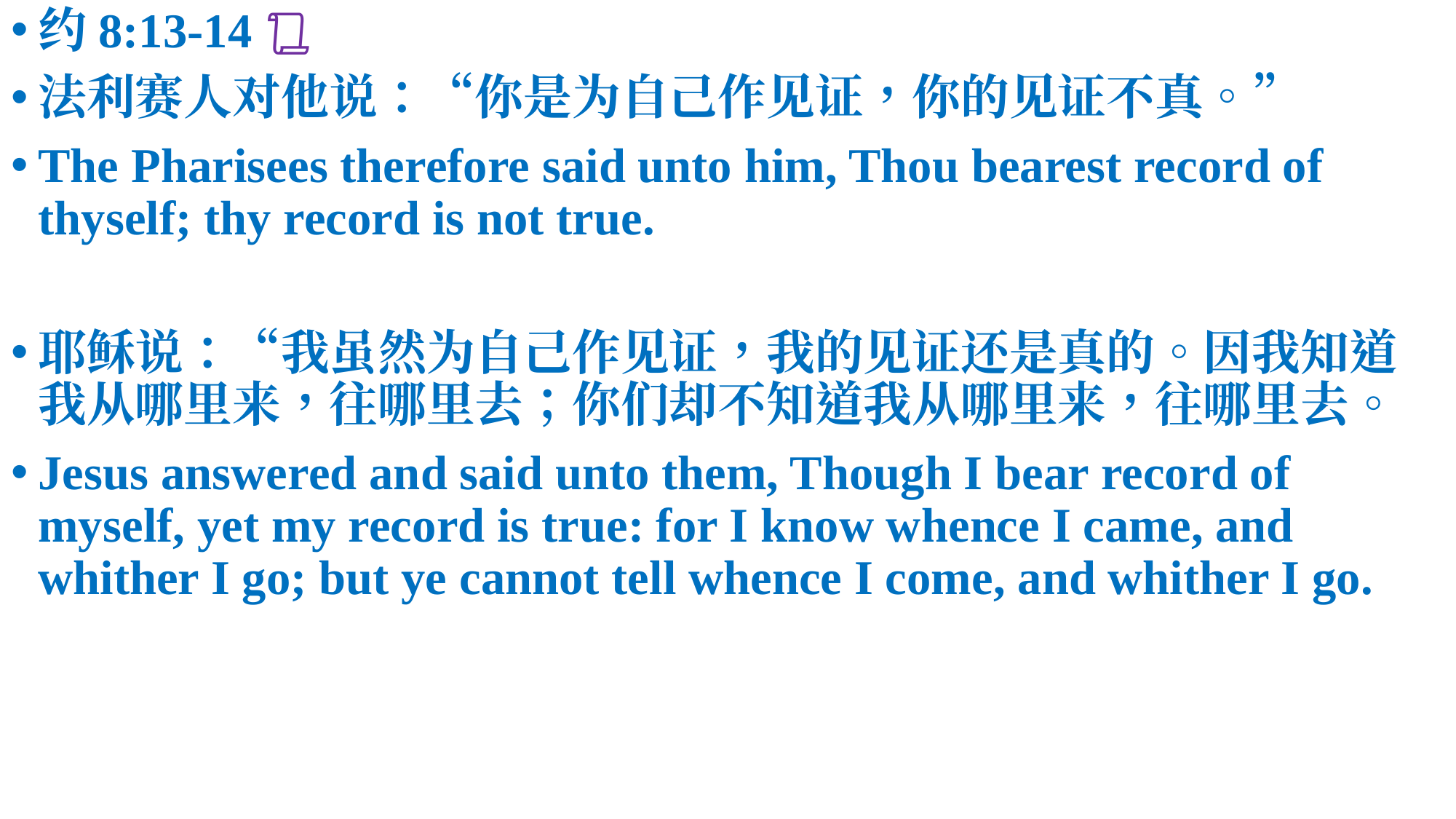

约8:13-14 📜
法利赛人对他说：“你是为自己作见证，你的见证不真。”
The Pharisees therefore said unto him, Thou bearest record of thyself; thy record is not true.

耶稣说：“我虽然为自己作见证，我的见证还是真的。因我知道我从哪里来，往哪里去；你们却不知道我从哪里来，往哪里去。
Jesus answered and said unto them, Though I bear record of myself, yet my record is true: for I know whence I came, and whither I go; but ye cannot tell whence I come, and whither I go.